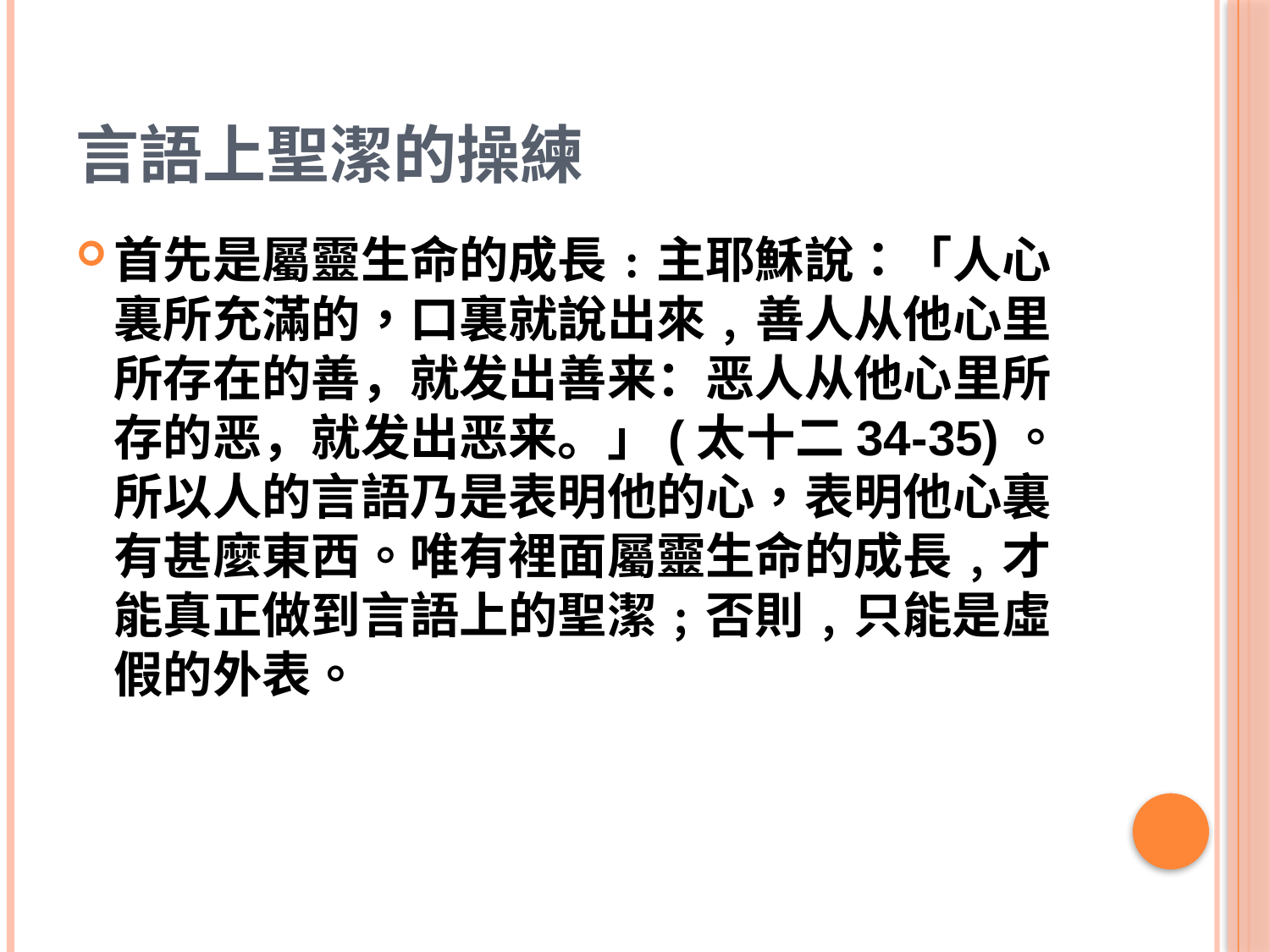

# 言語上聖潔的操練
首先是屬靈生命的成長﹕主耶穌說：「人心裏所充滿的，口裏就說出來﹐善人从他心里所存在的善，就发出善来：恶人从他心里所存的恶，就发出恶来。」(太十二34-35)。 所以人的言語乃是表明他的心，表明他心裏有甚麼東西。唯有裡面屬靈生命的成長﹐才能真正做到言語上的聖潔﹔否則﹐只能是虛假的外表。